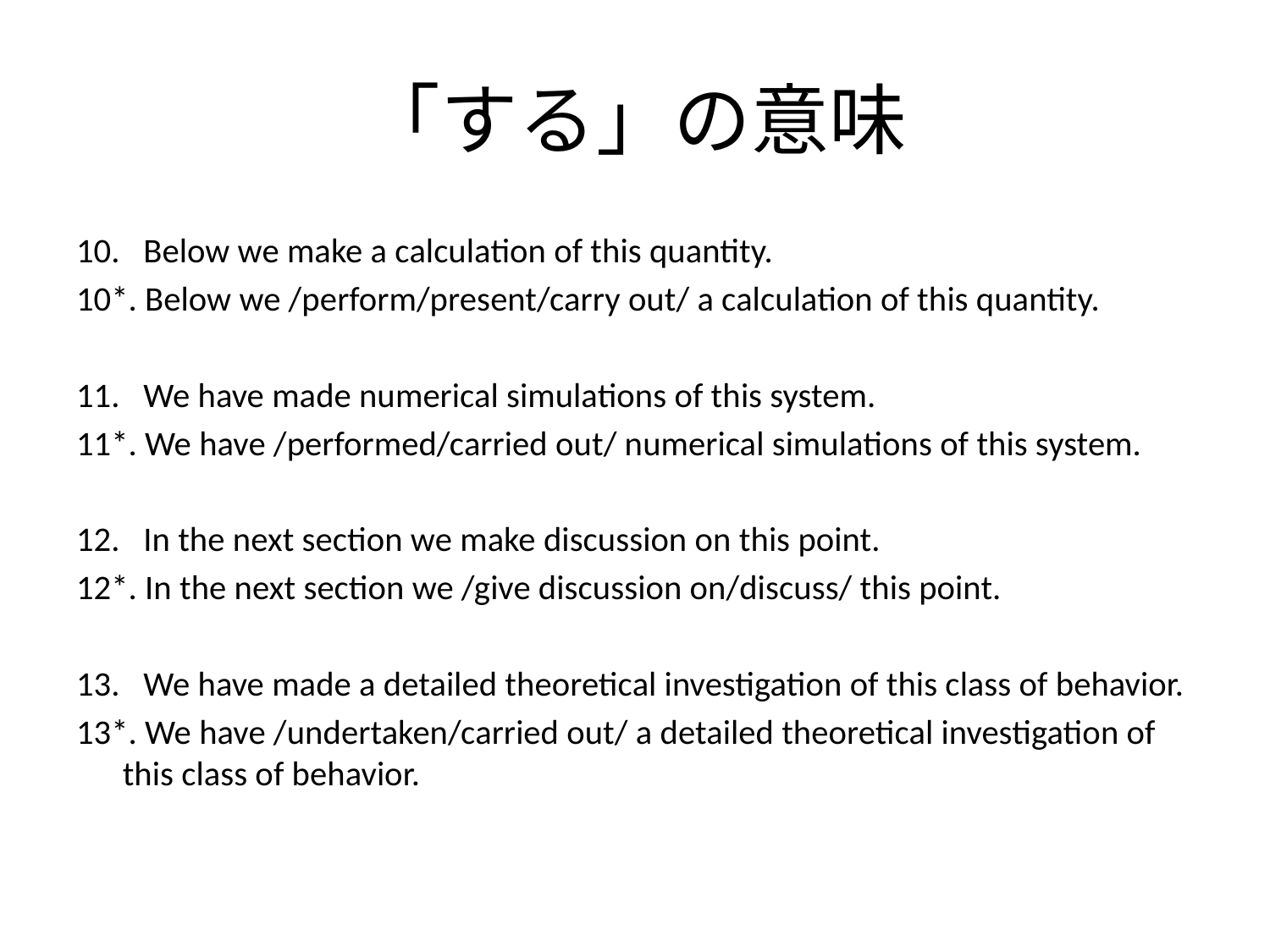

# 「する」の意味
10.   Below we make a calculation of this quantity.
10*. Below we /perform/present/carry out/ a calculation of this quantity.

11.   We have made numerical simulations of this system.
11*. We have /performed/carried out/ numerical simulations of this system.

12.   In the next section we make discussion on this point.
12*. In the next section we /give discussion on/discuss/ this point.

13.   We have made a detailed theoretical investigation of this class of behavior.
13*. We have /undertaken/carried out/ a detailed theoretical investigation of this class of behavior.